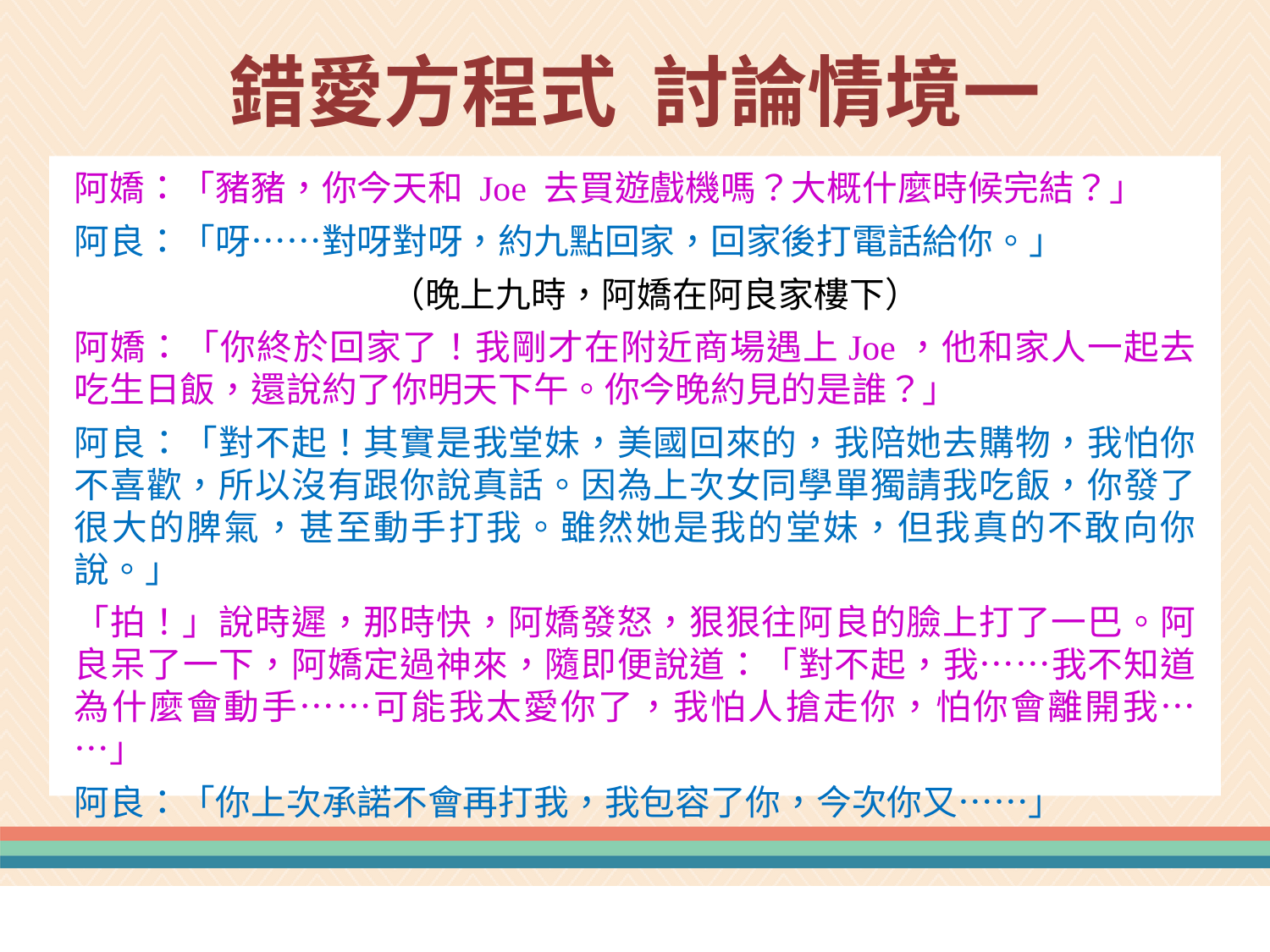

# 錯愛方程式  討論情境一
阿嬌：「豬豬，你今天和 Joe 去買遊戲機嗎？大概什麼時候完結？」
阿良：「呀……對呀對呀，約九點回家，回家後打電話給你。」
    （晚上九時，阿嬌在阿良家樓下）
阿嬌：「你終於回家了！我剛才在附近商場遇上Joe，他和家人一起去吃生日飯，還說約了你明天下午。你今晚約見的是誰？」
阿良：「對不起！其實是我堂妹，美國回來的，我陪她去購物，我怕你不喜歡，所以沒有跟你說真話。因為上次女同學單獨請我吃飯，你發了很大的脾氣，甚至動手打我。雖然她是我的堂妹，但我真的不敢向你說。」
「拍！」說時遲，那時快，阿嬌發怒，狠狠往阿良的臉上打了一巴。阿良呆了一下，阿嬌定過神來，隨即便說道：「對不起，我……我不知道為什麼會動手……可能我太愛你了，我怕人搶走你，怕你會離開我……」
阿良：「你上次承諾不會再打我，我包容了你，今次你又……」